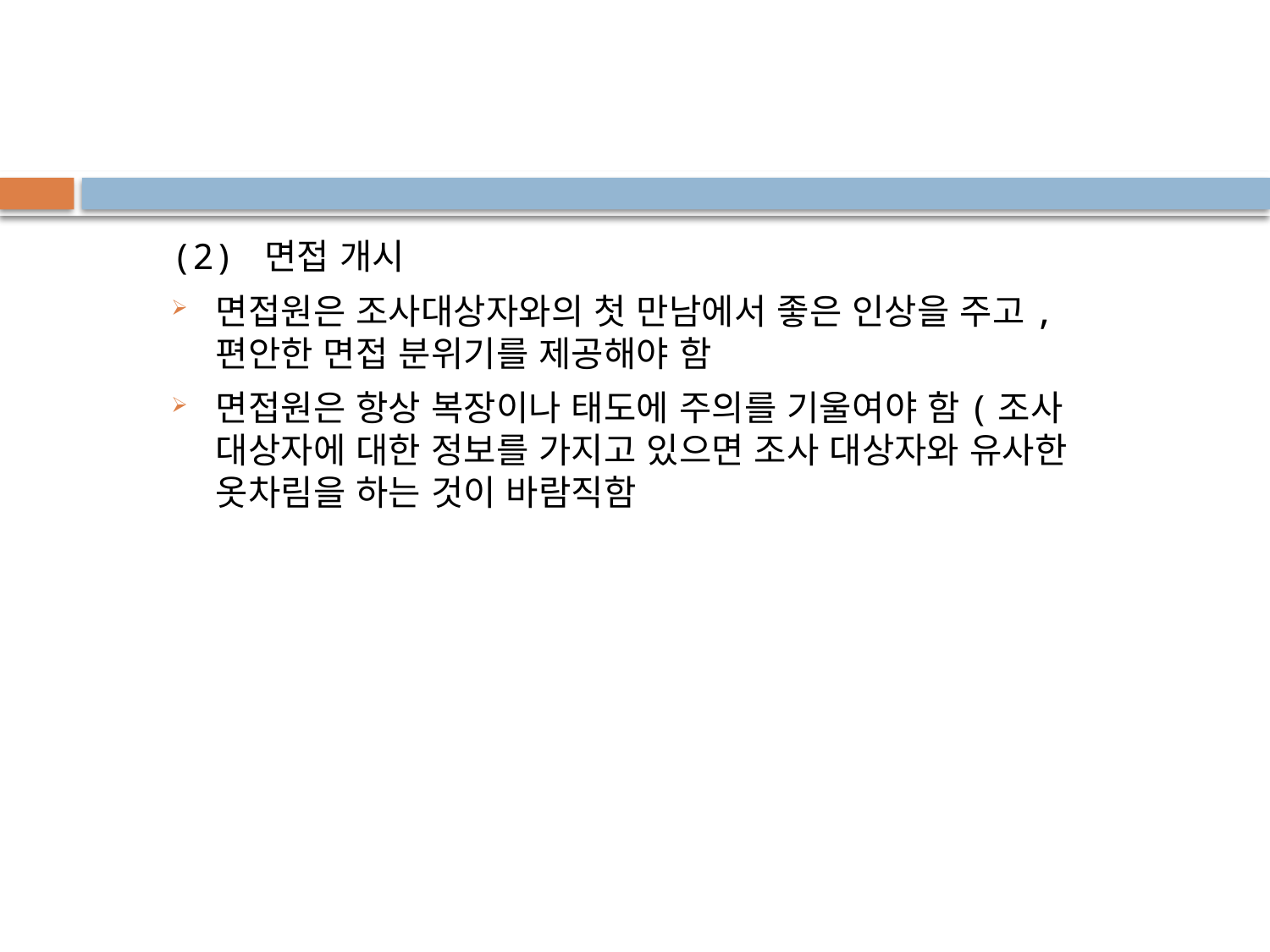

(2) 면접 개시
면접원은 조사대상자와의 첫 만남에서 좋은 인상을 주고, 편안한 면접 분위기를 제공해야 함
면접원은 항상 복장이나 태도에 주의를 기울여야 함(조사 대상자에 대한 정보를 가지고 있으면 조사 대상자와 유사한 옷차림을 하는 것이 바람직함